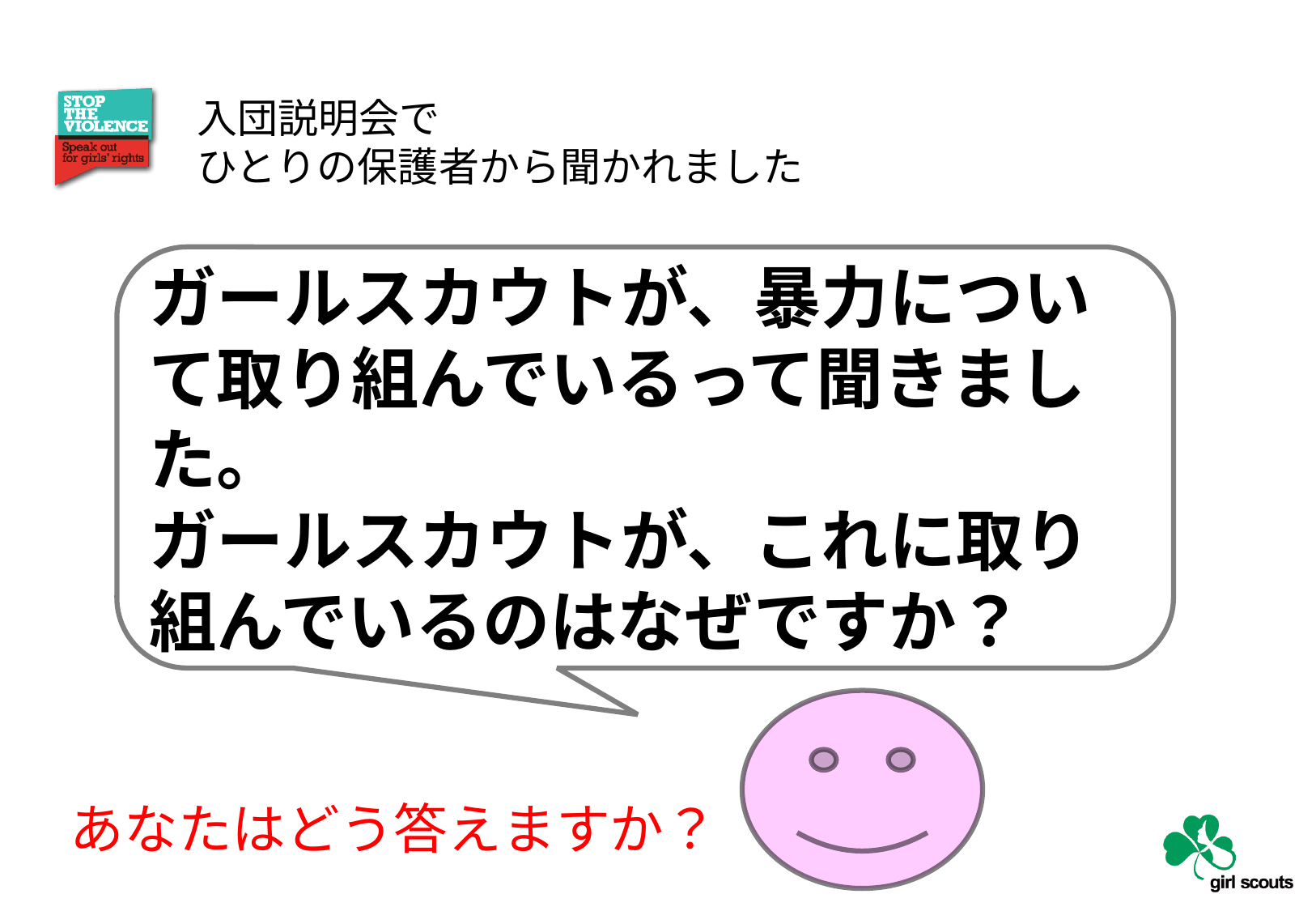

入団説明会で
ひとりの保護者から聞かれました
ガールスカウトが、暴力について取り組んでいるって聞きました。
ガールスカウトが、これに取り組んでいるのはなぜですか？

あなたはどう答えますか？